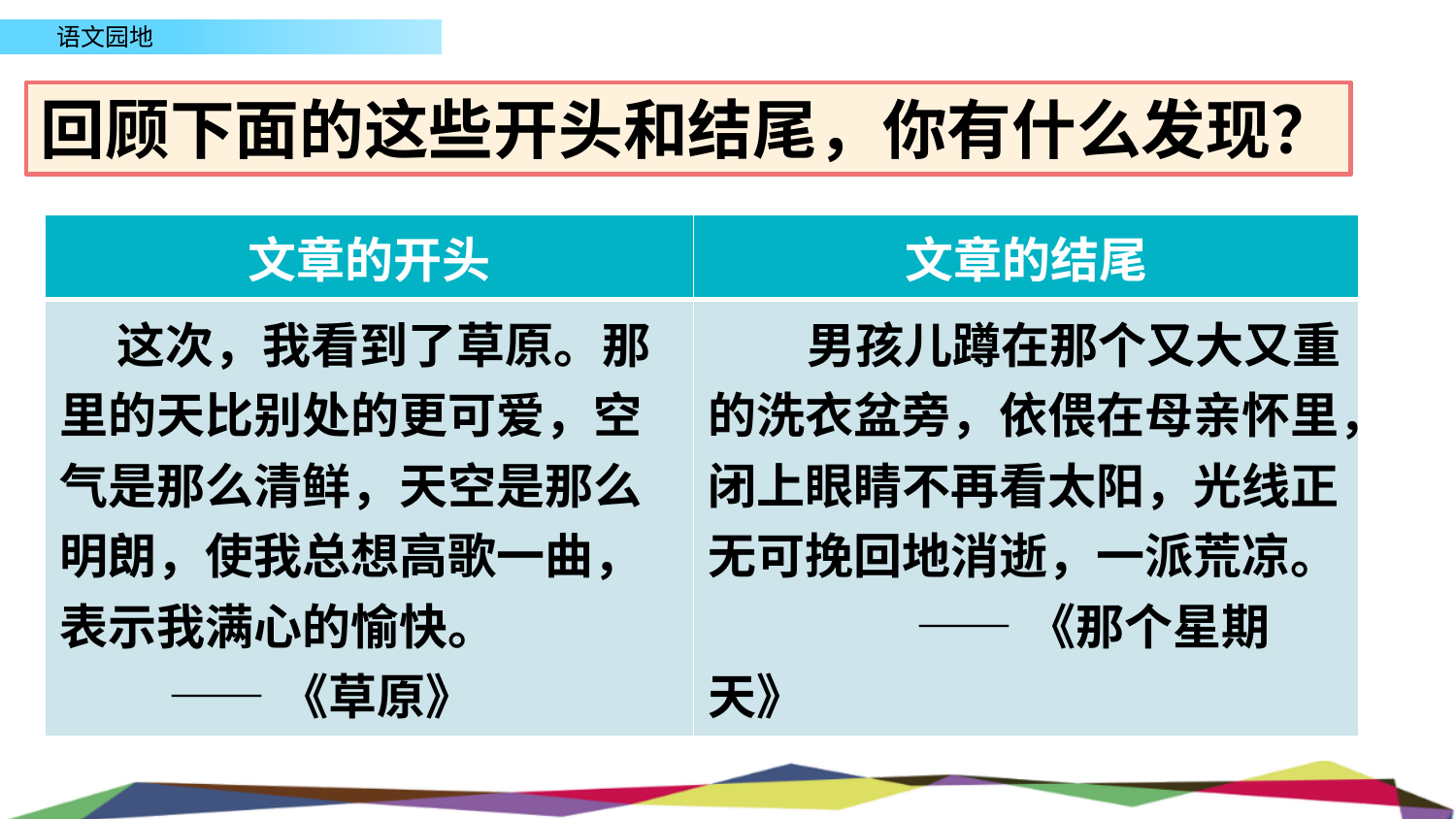

回顾下面的这些开头和结尾，你有什么发现？
| 文章的开头 | 文章的结尾 |
| --- | --- |
| 这次，我看到了草原。那里的天比别处的更可爱，空气是那么清鲜，天空是那么明朗，使我总想高歌一曲，表示我满心的愉快。 ——《草原》 | 男孩儿蹲在那个又大又重的洗衣盆旁，依偎在母亲怀里，闭上眼睛不再看太阳，光线正无可挽回地消逝，一派荒凉。 ——《那个星期天》 |